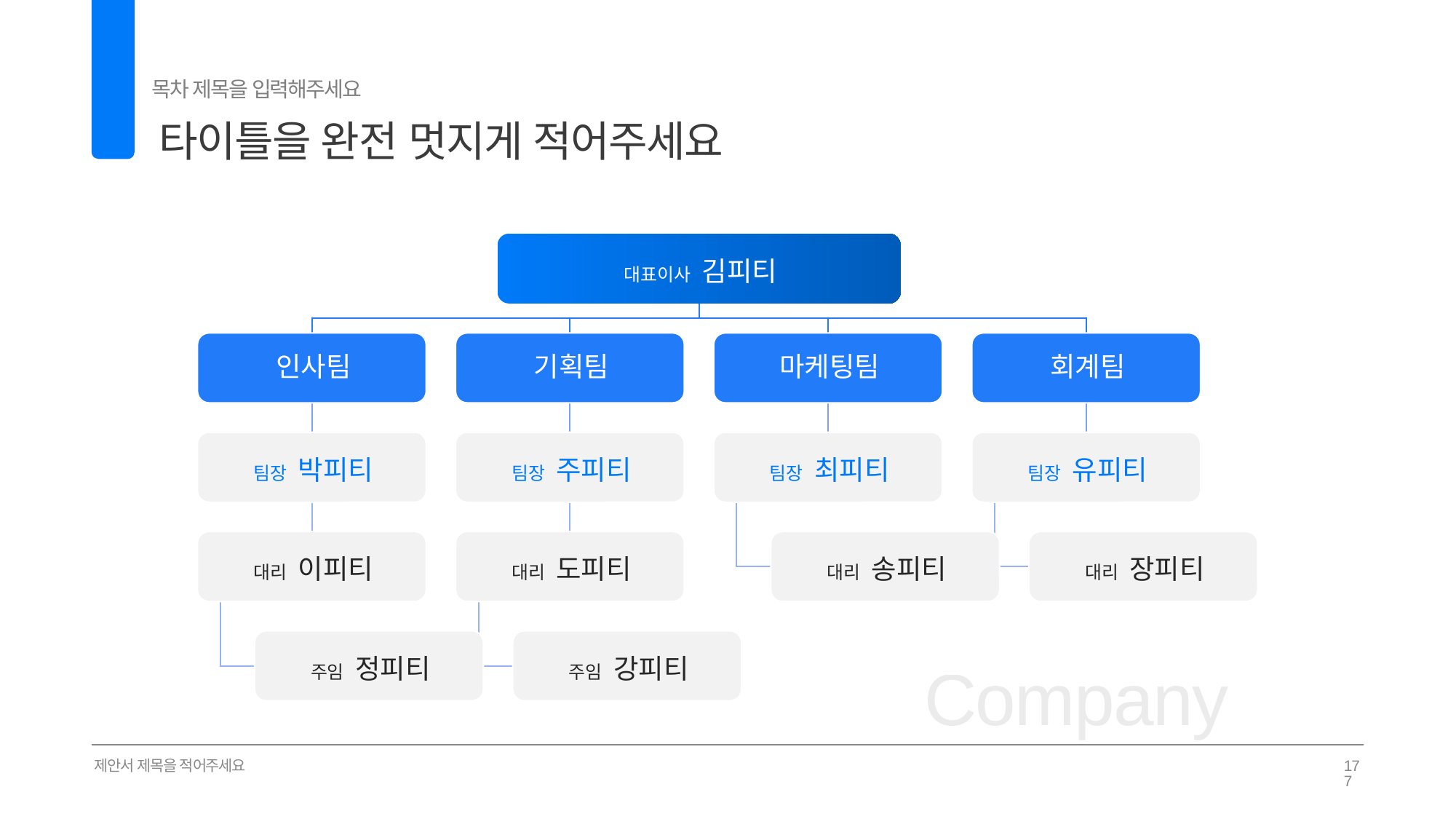

목차 제목을 입력해주세요
타이틀을 완전 멋지게 적어주세요
02
대표이사 김피티
인사팀
팀장 박피티
대리 이피티
주임 정피티
기획팀
팀장 주피티
대리 도피티
주임 강피티
마케팅팀
팀장 최피티
대리 송피티
회계팀
팀장 유피티
대리 장피티
Company
제안서 제목을 적어주세요
177